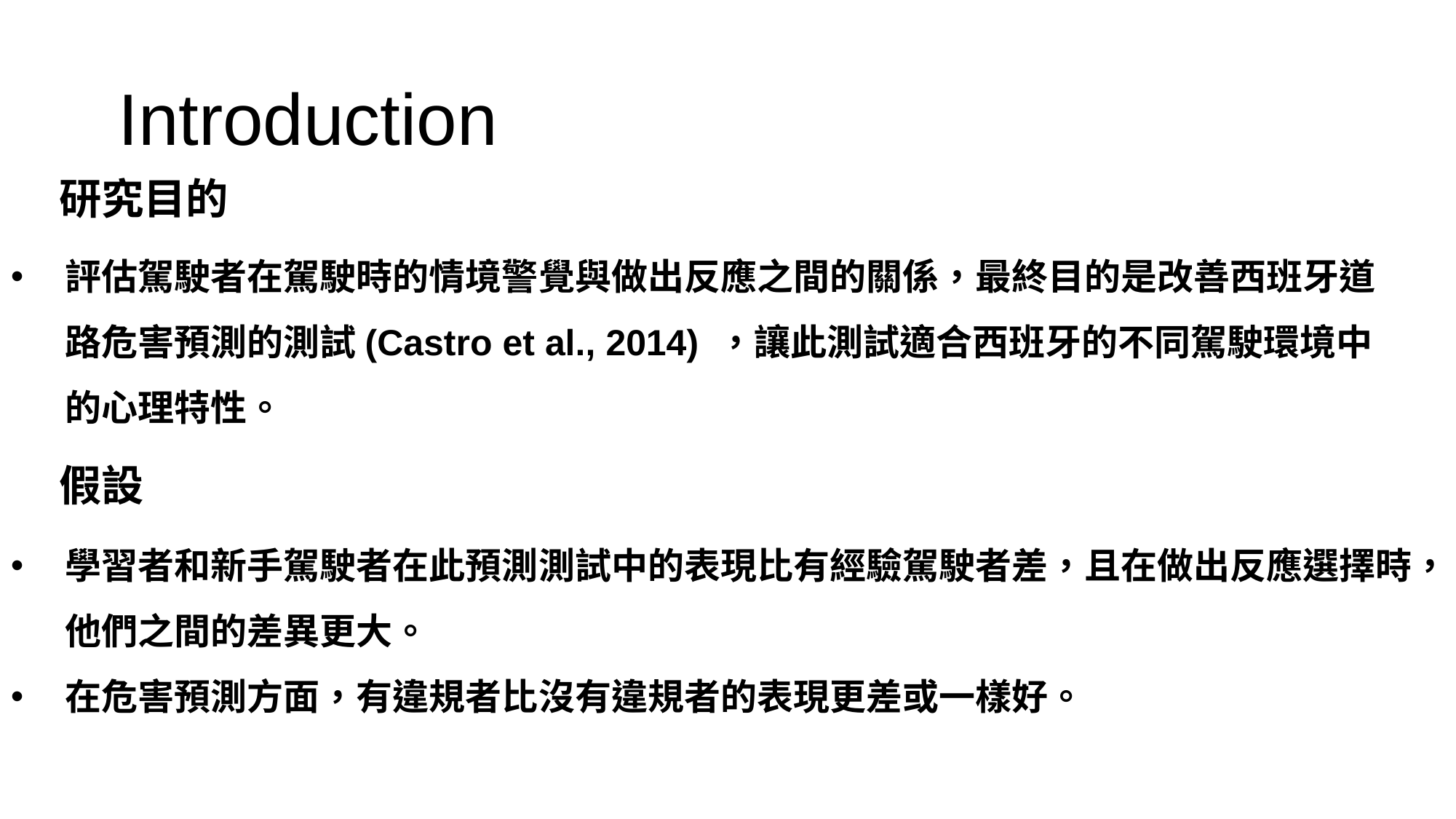

Introduction
研究目的
評估駕駛者在駕駛時的情境警覺與做出反應之間的關係，最終目的是改善西班牙道路危害預測的測試(Castro et al., 2014) ，讓此測試適合西班牙的不同駕駛環境中的心理特性。
假設
學習者和新手駕駛者在此預測測試中的表現比有經驗駕駛者差，且在做出反應選擇時，他們之間的差異更大。
在危害預測方面，有違規者比沒有違規者的表現更差或一樣好。